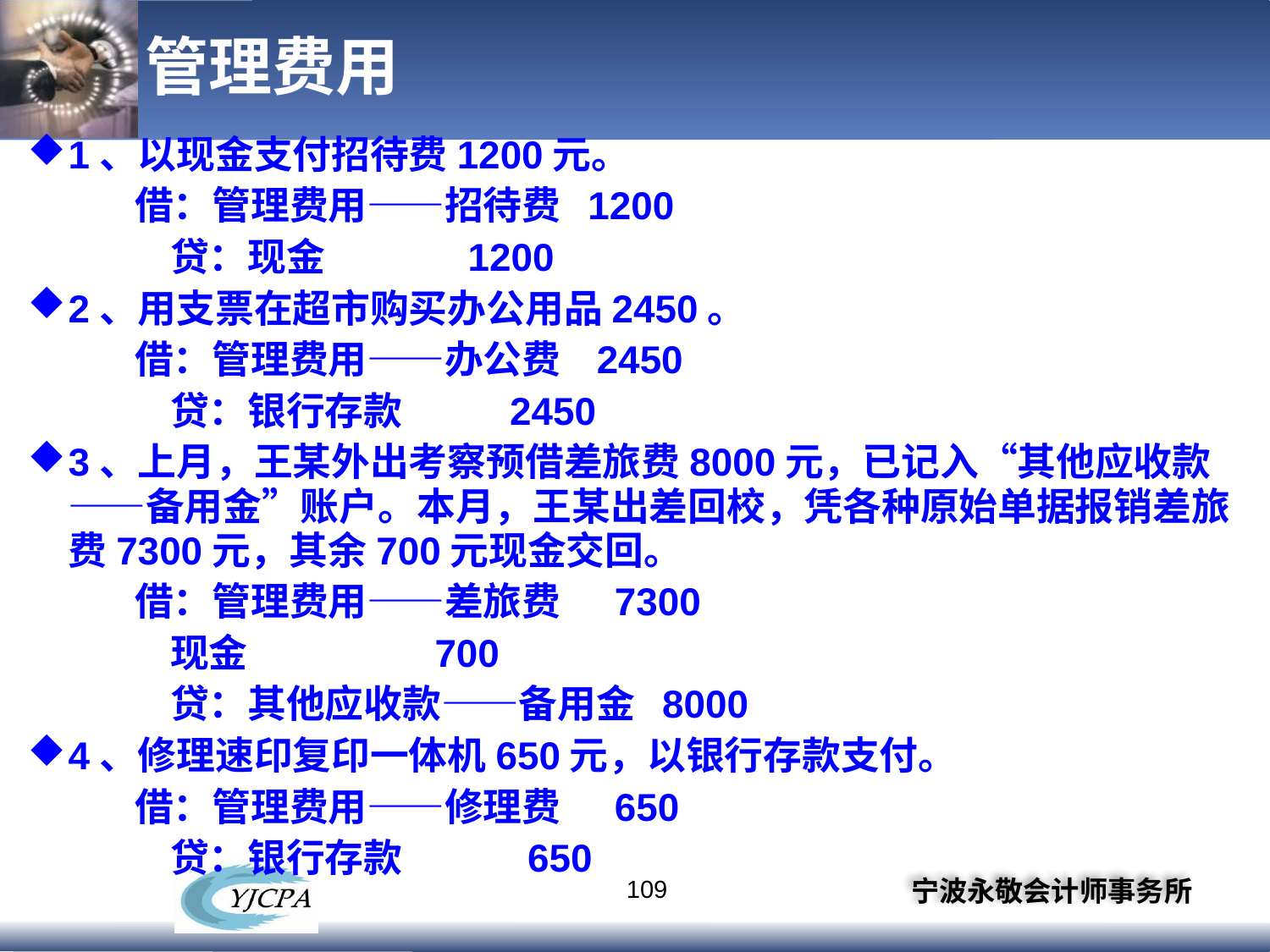

# 管理费用
1、以现金支付招待费1200元。
           借：管理费用——招待费  1200
               贷：现金               1200
2、用支票在超市购买办公用品2450。
           借：管理费用——办公费   2450
               贷：银行存款           2450
3、上月，王某外出考察预借差旅费8000元，已记入“其他应收款——备用金”账户。本月，王某出差回校，凭各种原始单据报销差旅费7300元，其余700元现金交回。
           借：管理费用——差旅费     7300
               现金                    700
               贷：其他应收款——备用金  8000
4、修理速印复印一体机650元，以银行存款支付。
           借：管理费用——修理费     650
               贷：银行存款             650